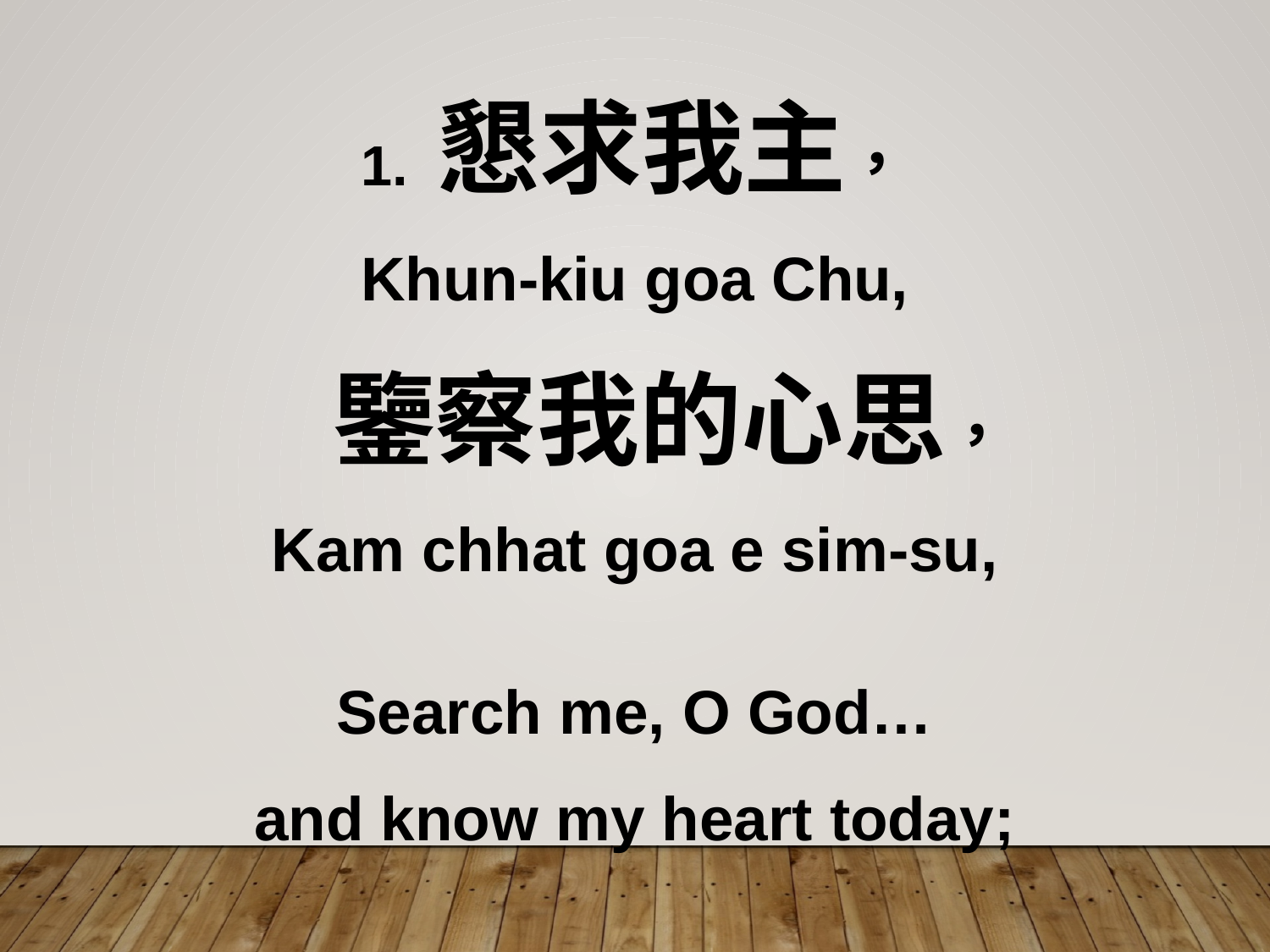

1. 懇求我主，
Khun-kiu goa Chu,
  鑒察我的心思，
Kam chhat goa e sim-su,

Search me, O God…
and know my heart today;